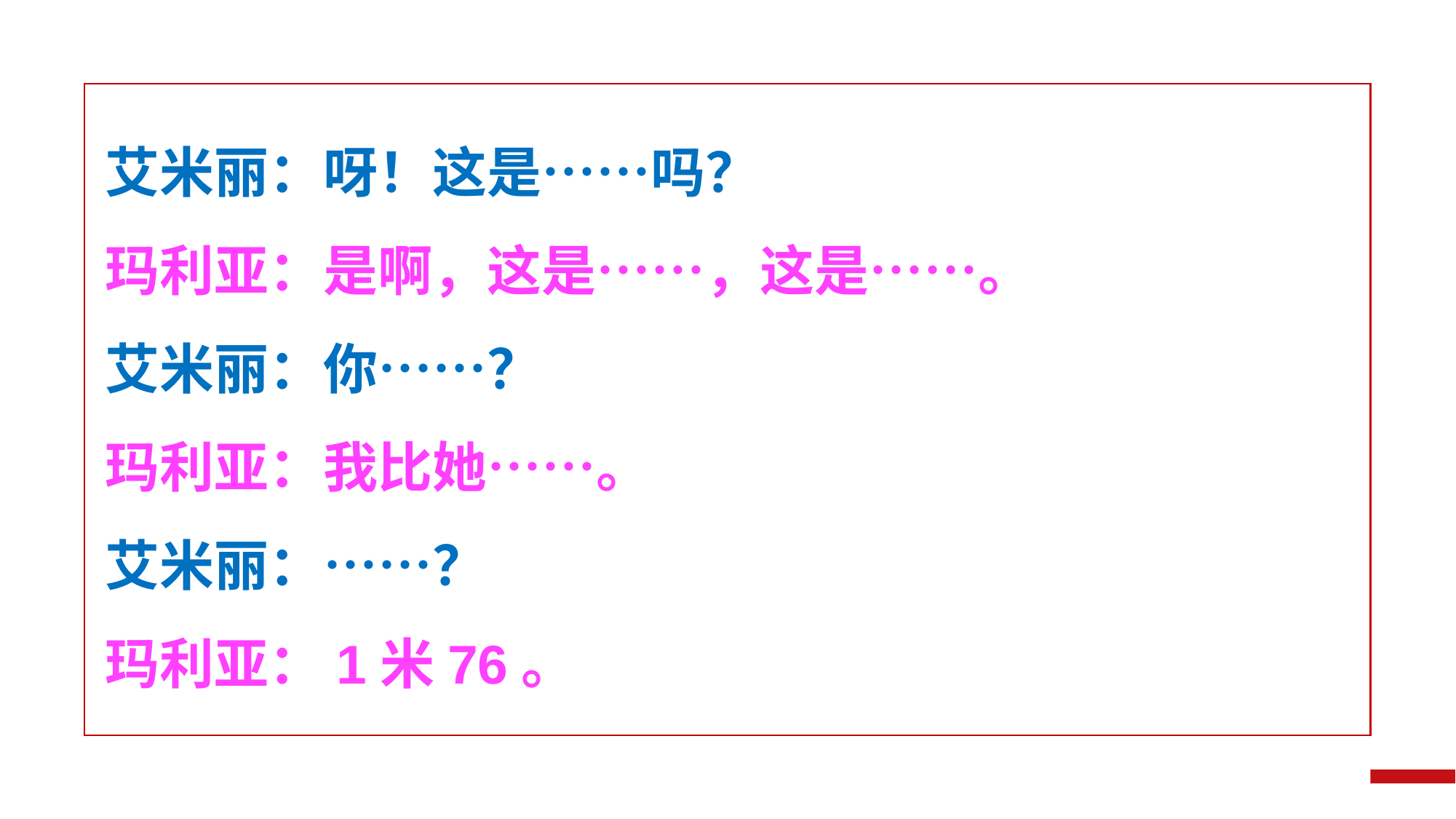

艾米丽：呀！这是……吗？
玛利亚：是啊，这是……，这是……。
艾米丽：你……？
玛利亚：我比她……。
艾米丽：……？
玛利亚：1米76。